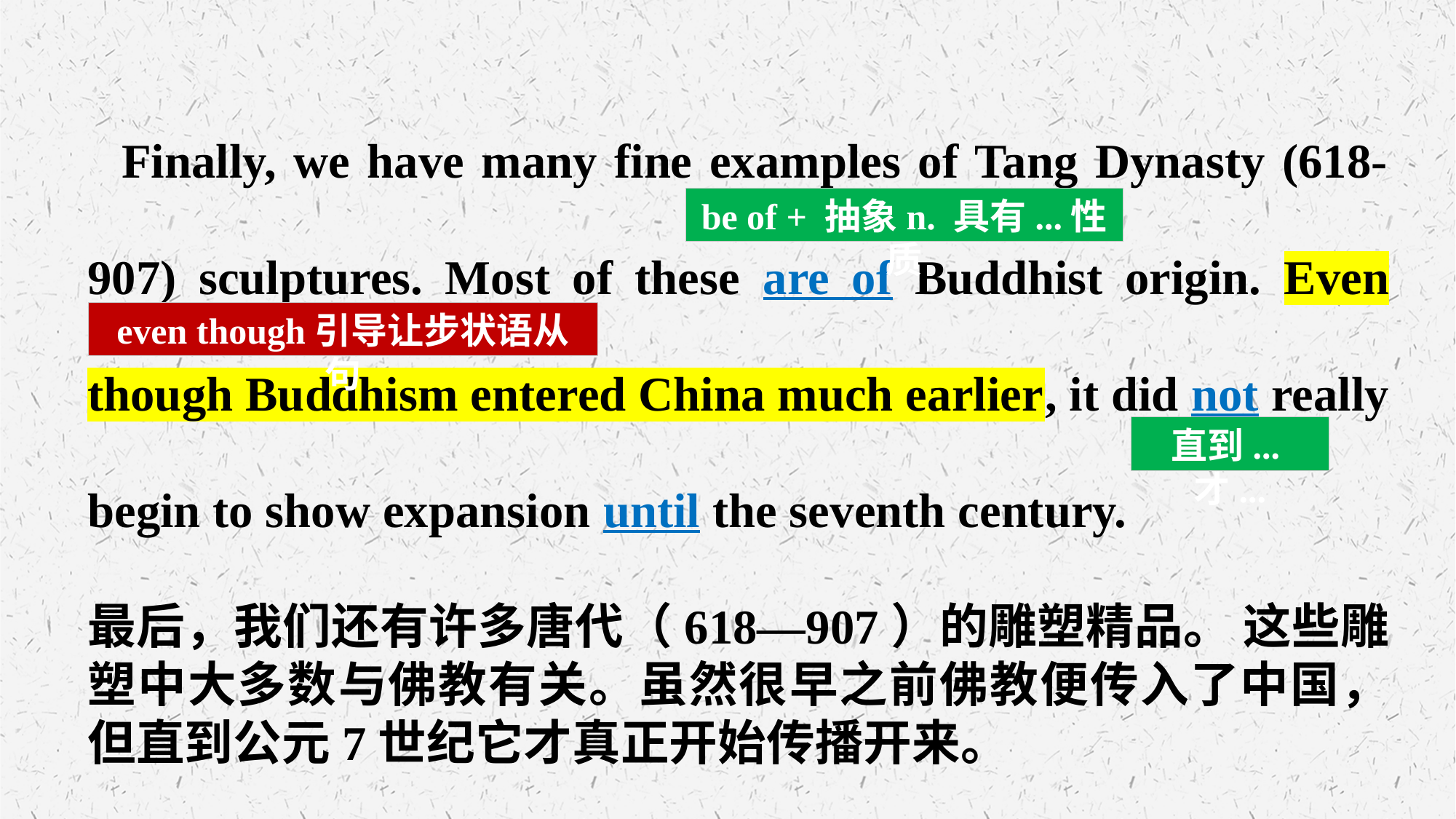

Finally, we have many fine examples of Tang Dynasty (618-907) sculptures. Most of these are of Buddhist origin. Even though Buddhism entered China much earlier, it did not really begin to show expansion until the seventh century.

最后，我们还有许多唐代（618—907）的雕塑精品。 这些雕塑中大多数与佛教有关。虽然很早之前佛教便传入了中国，但直到公元7世纪它才真正开始传播开来。
be of + 抽象n. 具有...性质
even though引导让步状语从句
直到...才...